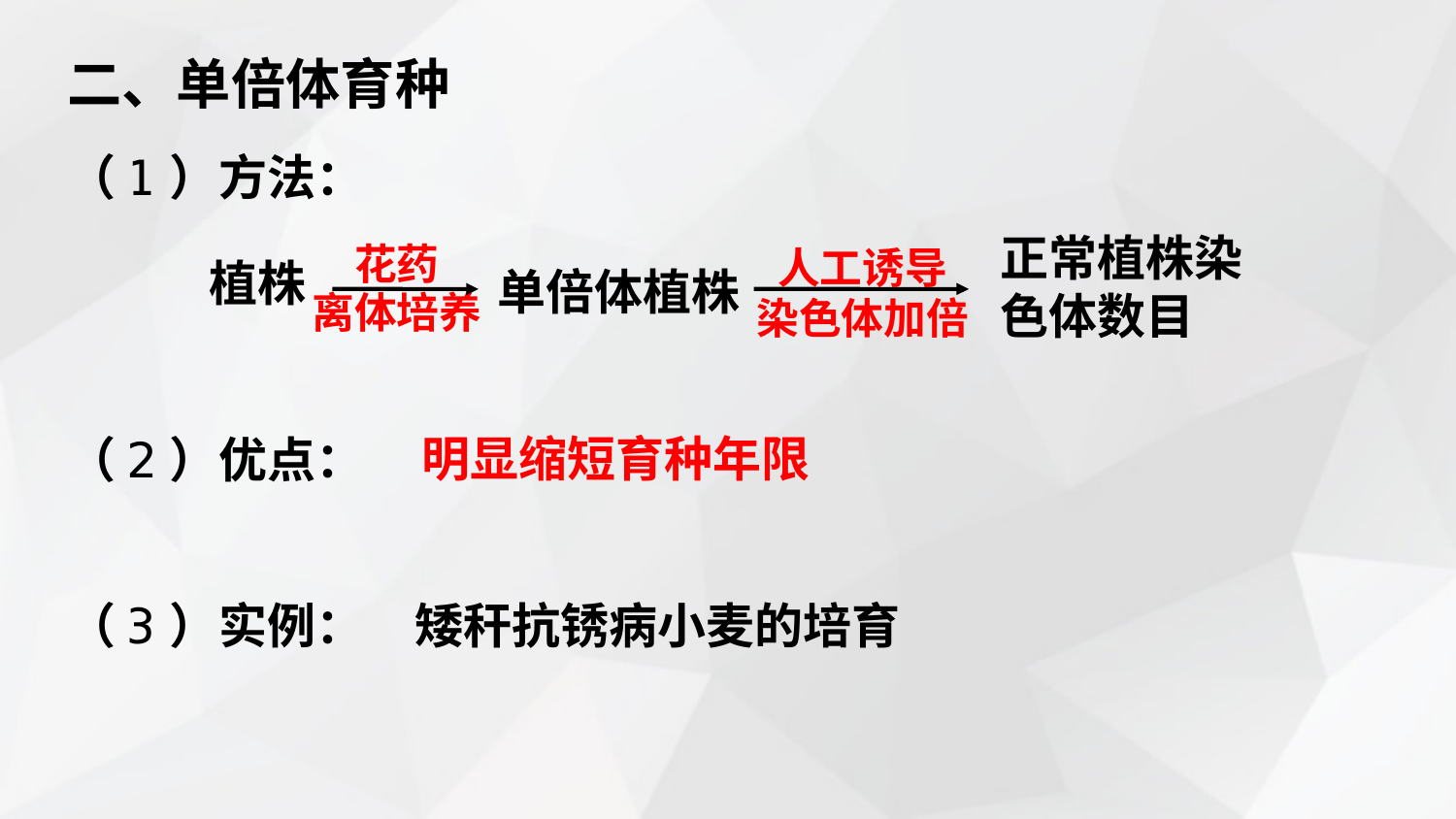

二、单倍体育种
（1）方法：
正常植株染色体数目
人工诱导
染色体加倍
花药
离体培养
植株
单倍体植株

 明显缩短育种年限
（2）优点：
（3）实例：
矮秆抗锈病小麦的培育